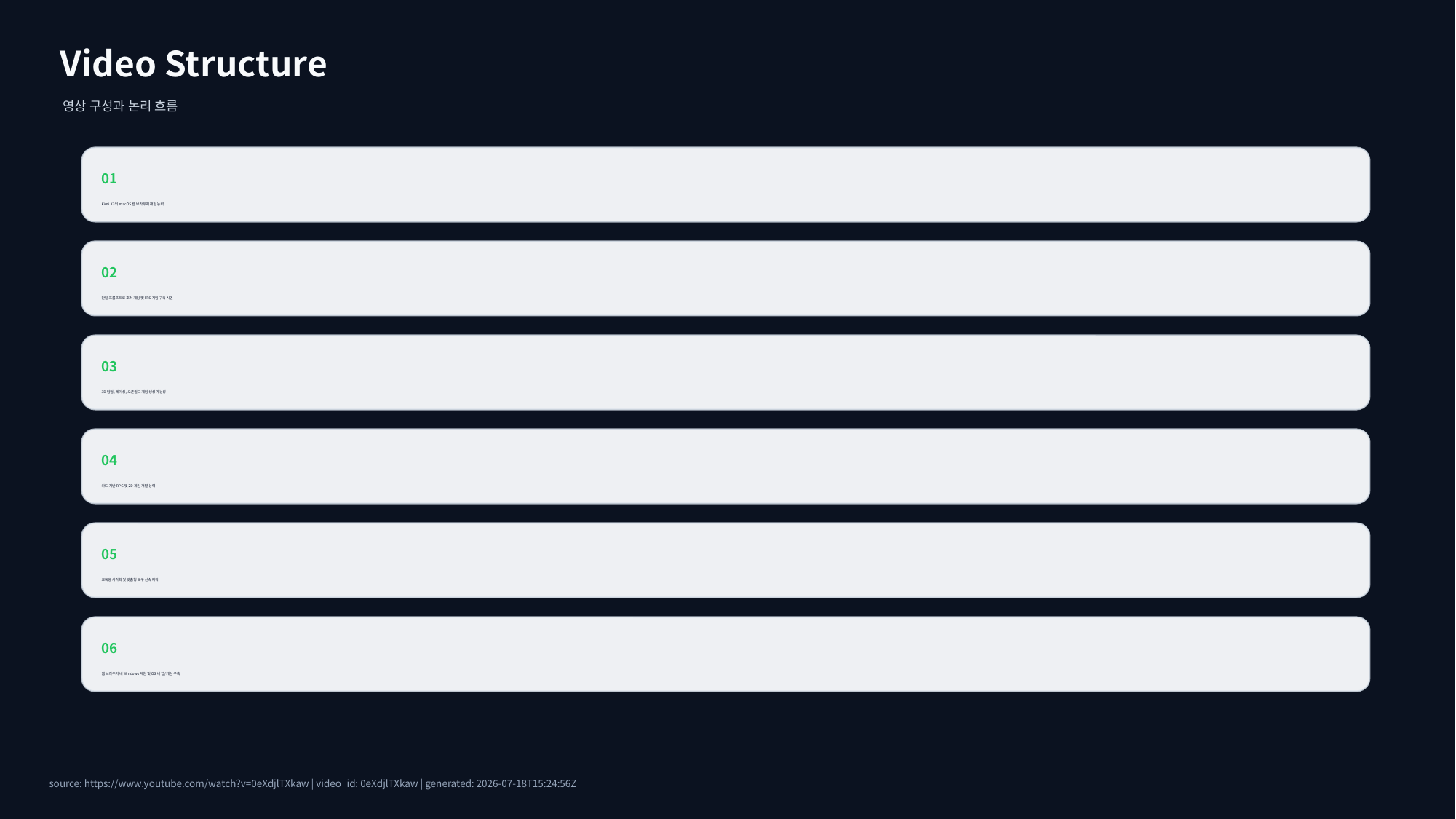

Video Structure
영상 구성과 논리 흐름

01
Kimi K3의 macOS 웹 브라우저 재현 능력

02
단일 프롬프트로 호러 게임 및 FPS 게임 구축 시연

03
3D 탐험, 레이싱, 오픈월드 게임 생성 가능성

04
카드 기반 RPG 및 2D 게임 개발 능력

05
교육용 시각화 및 맞춤형 도구 신속 제작

06
웹 브라우저 내 Windows 재현 및 OS 내 앱/게임 구축
source: https://www.youtube.com/watch?v=0eXdjlTXkaw | video_id: 0eXdjlTXkaw | generated: 2026-07-18T15:24:56Z